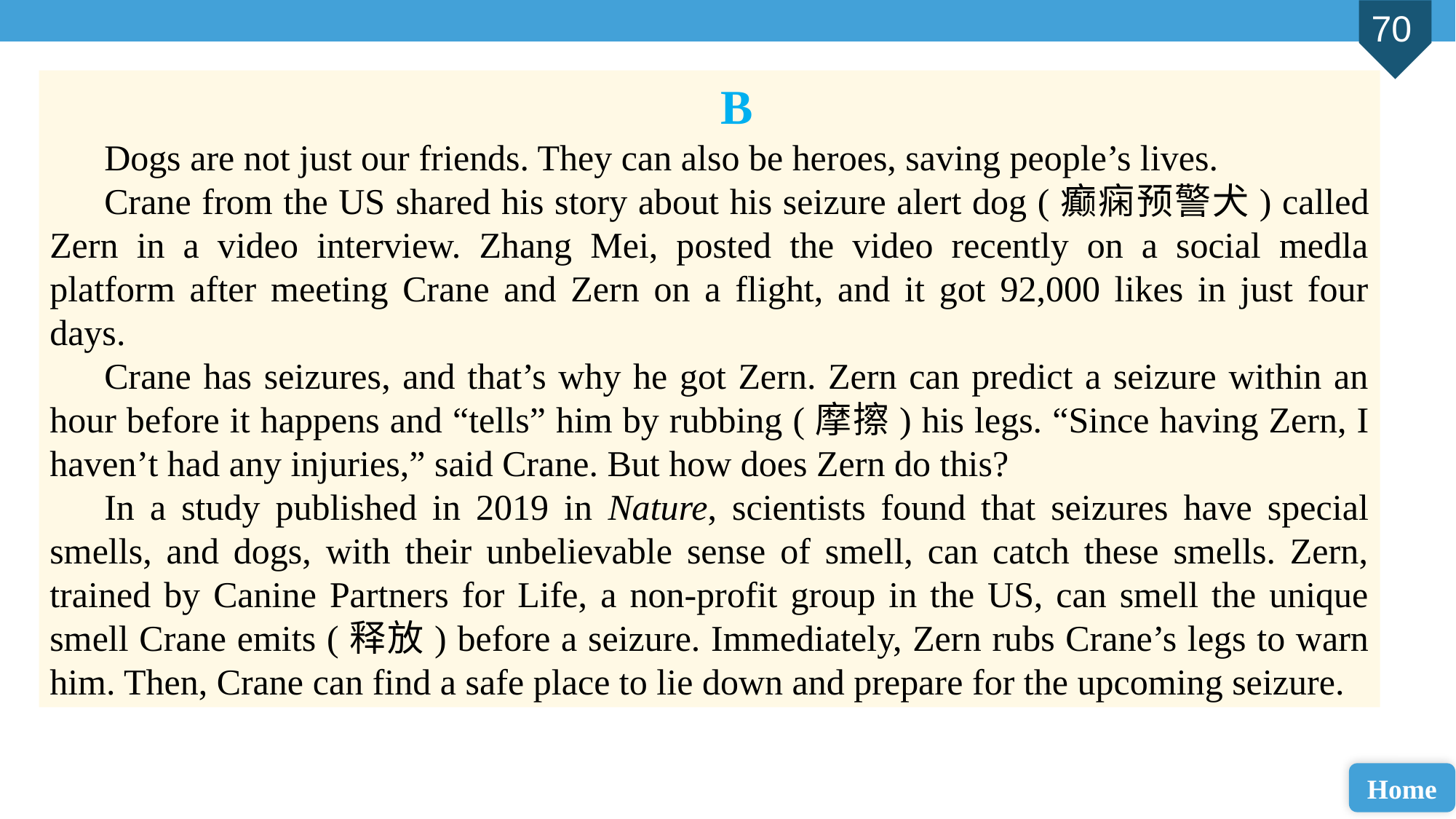

B
Dogs are not just our friends. They can also be heroes, saving people’s lives.
Crane from the US shared his story about his seizure alert dog (癫痫预警犬) called Zern in a video interview. Zhang Mei, posted the video recently on a social medla platform after meeting Crane and Zern on a flight, and it got 92,000 likes in just four days.
Crane has seizures, and that’s why he got Zern. Zern can predict a seizure within an hour before it happens and “tells” him by rubbing (摩擦) his legs. “Since having Zern, I haven’t had any injuries,” said Crane. But how does Zern do this?
In a study published in 2019 in Nature, scientists found that seizures have special smells, and dogs, with their unbelievable sense of smell, can catch these smells. Zern, trained by Canine Partners for Life, a non-profit group in the US, can smell the unique smell Crane emits (释放) before a seizure. Immediately, Zern rubs Crane’s legs to warn him. Then, Crane can find a safe place to lie down and prepare for the upcoming seizure.